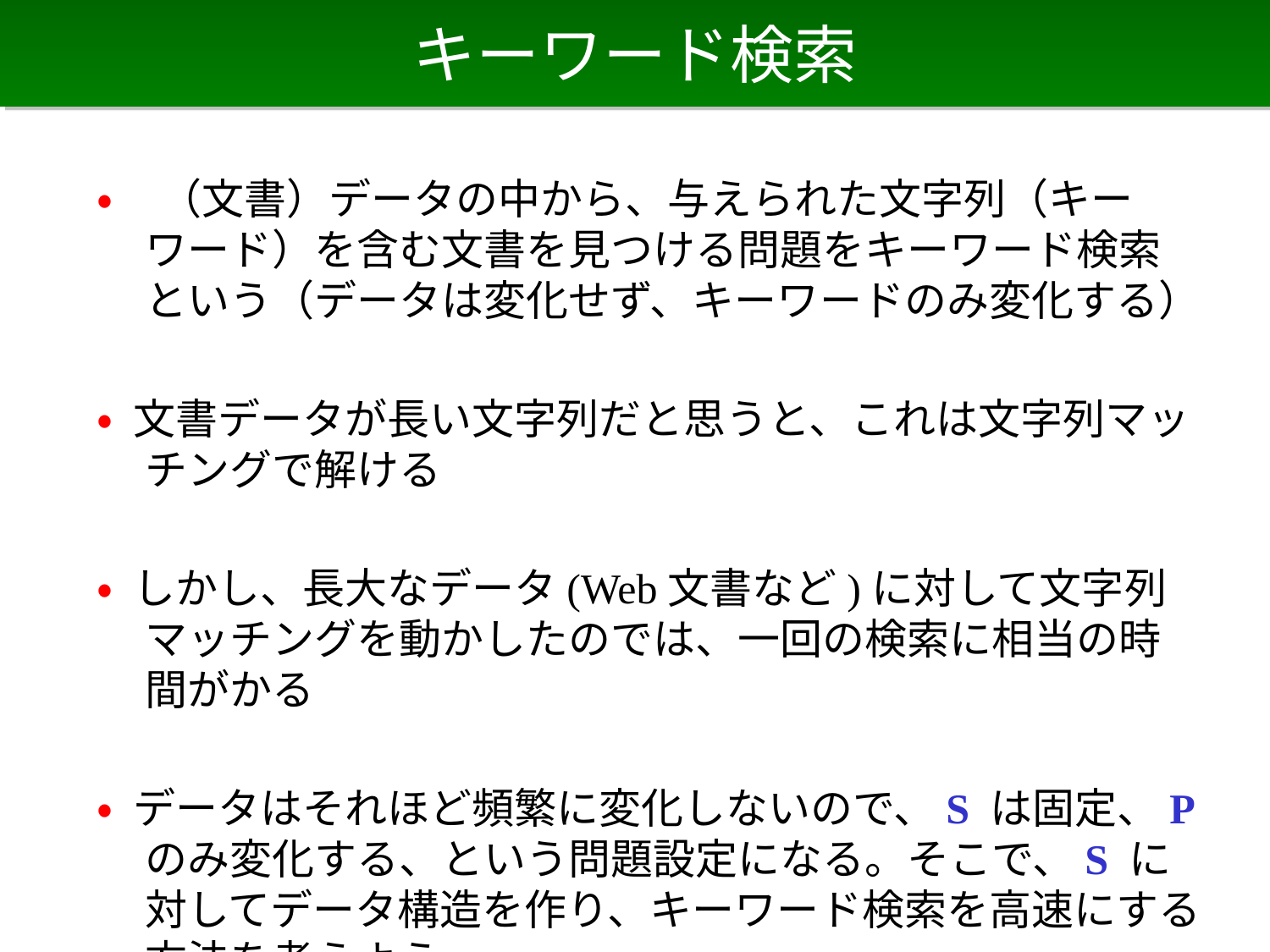

# キーワード検索
• （文書）データの中から、与えられた文字列（キーワード）を含む文書を見つける問題をキーワード検索という（データは変化せず、キーワードのみ変化する）

• 文書データが長い文字列だと思うと、これは文字列マッチングで解ける

• しかし、長大なデータ(Web文書など)に対して文字列マッチングを動かしたのでは、一回の検索に相当の時間がかる

• データはそれほど頻繁に変化しないので、S は固定、P のみ変化する、という問題設定になる。そこで、S に対してデータ構造を作り、キーワード検索を高速にする方法を考えよう